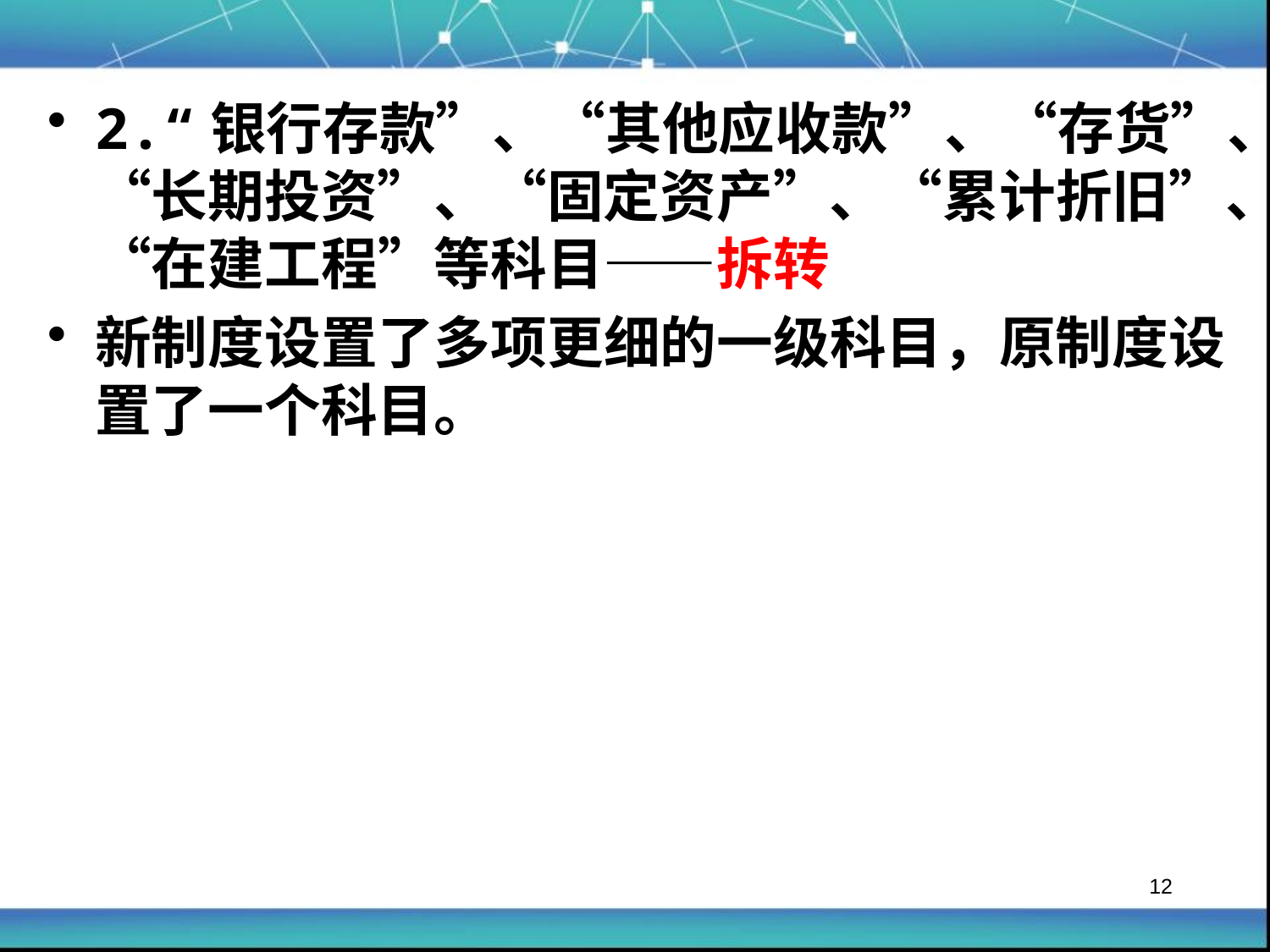

# 2.“银行存款”、“其他应收款”、“存货”、“长期投资”、“固定资产”、“累计折旧”、“在建工程”等科目——拆转
新制度设置了多项更细的一级科目，原制度设置了一个科目。

12